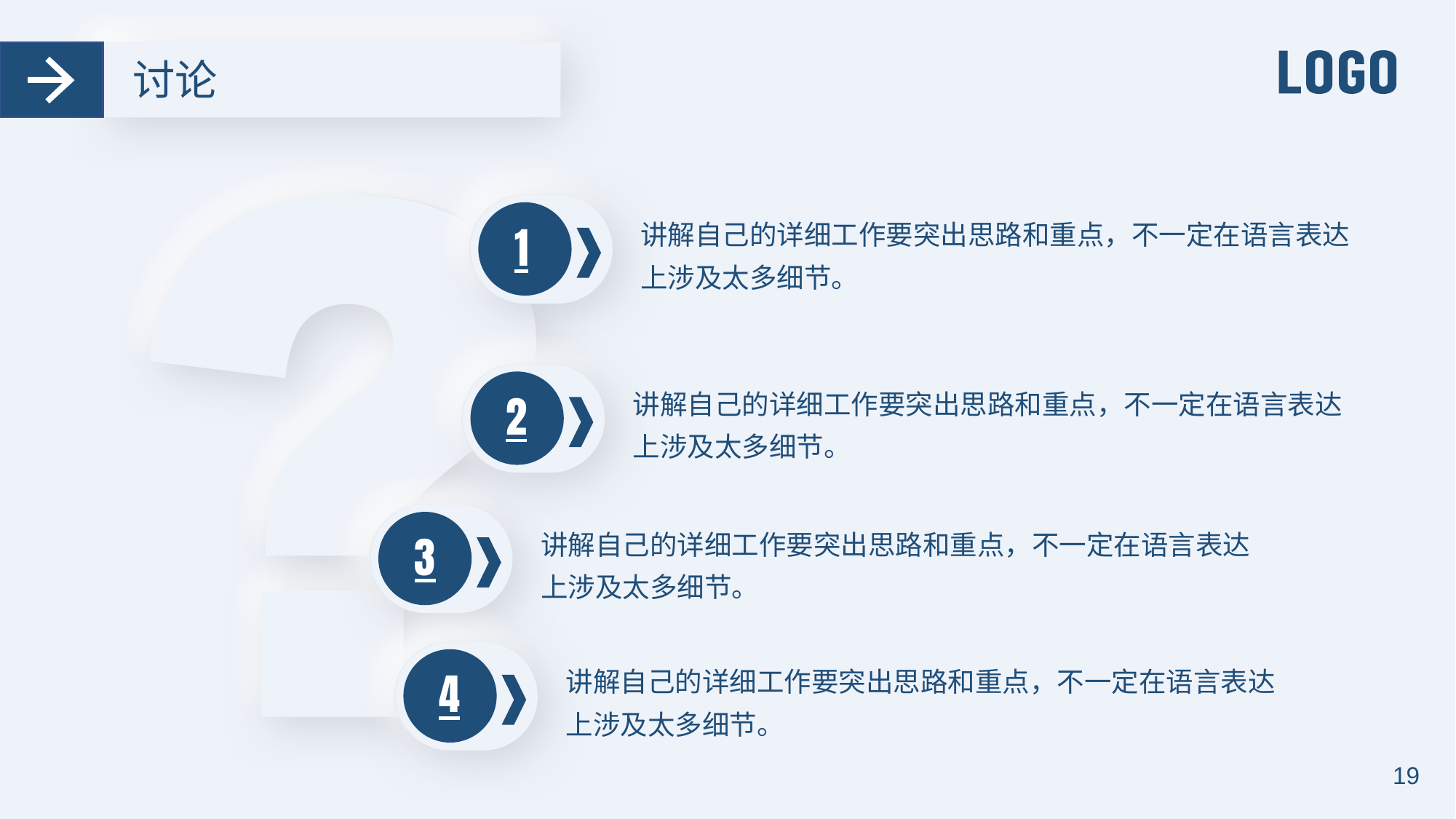

讨论

1
讲解自己的详细工作要突出思路和重点，不一定在语言表达上涉及太多细节。

2
讲解自己的详细工作要突出思路和重点，不一定在语言表达上涉及太多细节。

3
讲解自己的详细工作要突出思路和重点，不一定在语言表达上涉及太多细节。

4
讲解自己的详细工作要突出思路和重点，不一定在语言表达上涉及太多细节。